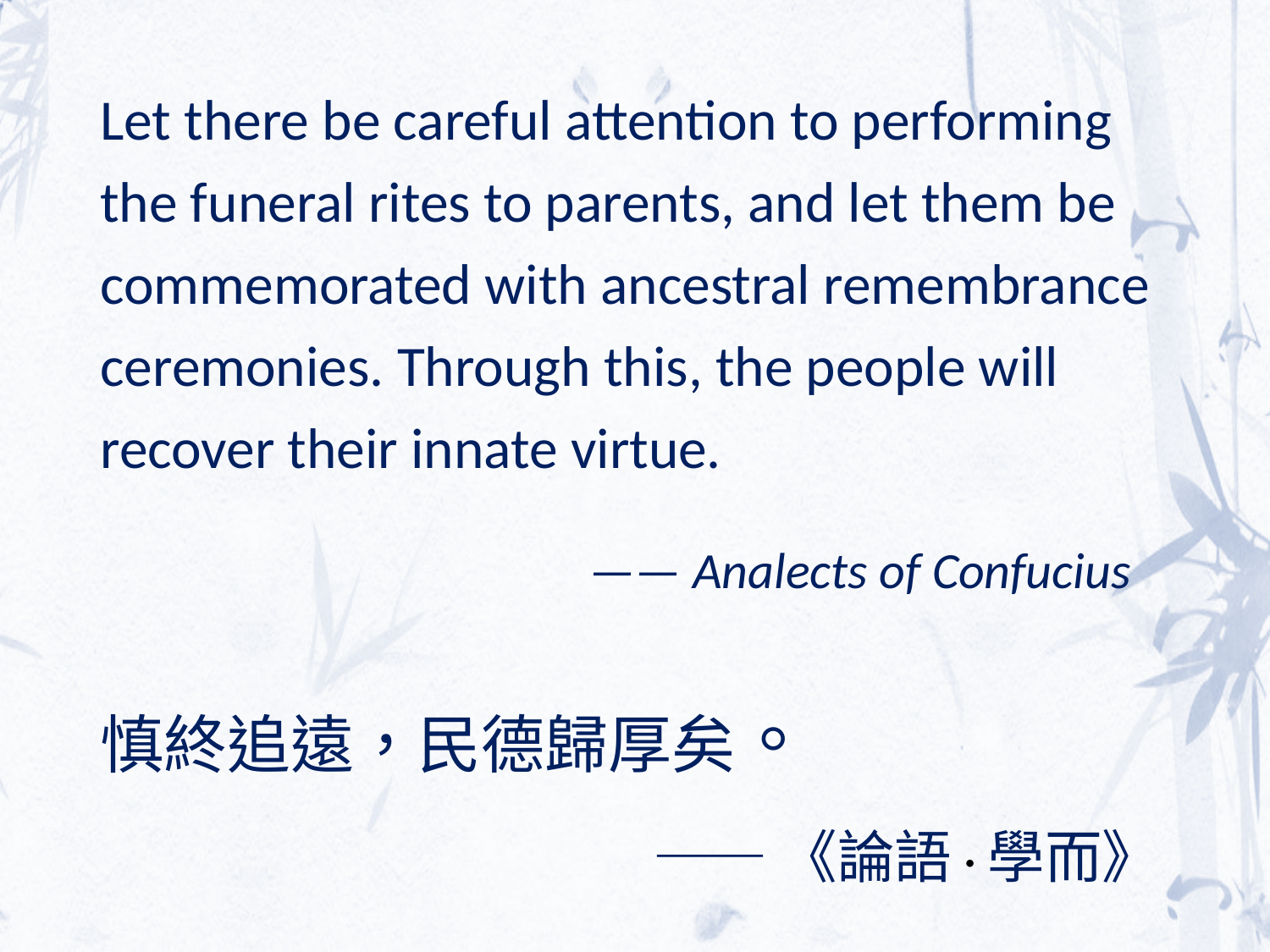

Let there be careful attention to performing the funeral rites to parents, and let them be commemorated with ancestral remembrance ceremonies. Through this, the people will recover their innate virtue.
                                  —— Analects of Confucius
慎終追遠，民德歸厚矣。
                                       —— 《論語·學而》